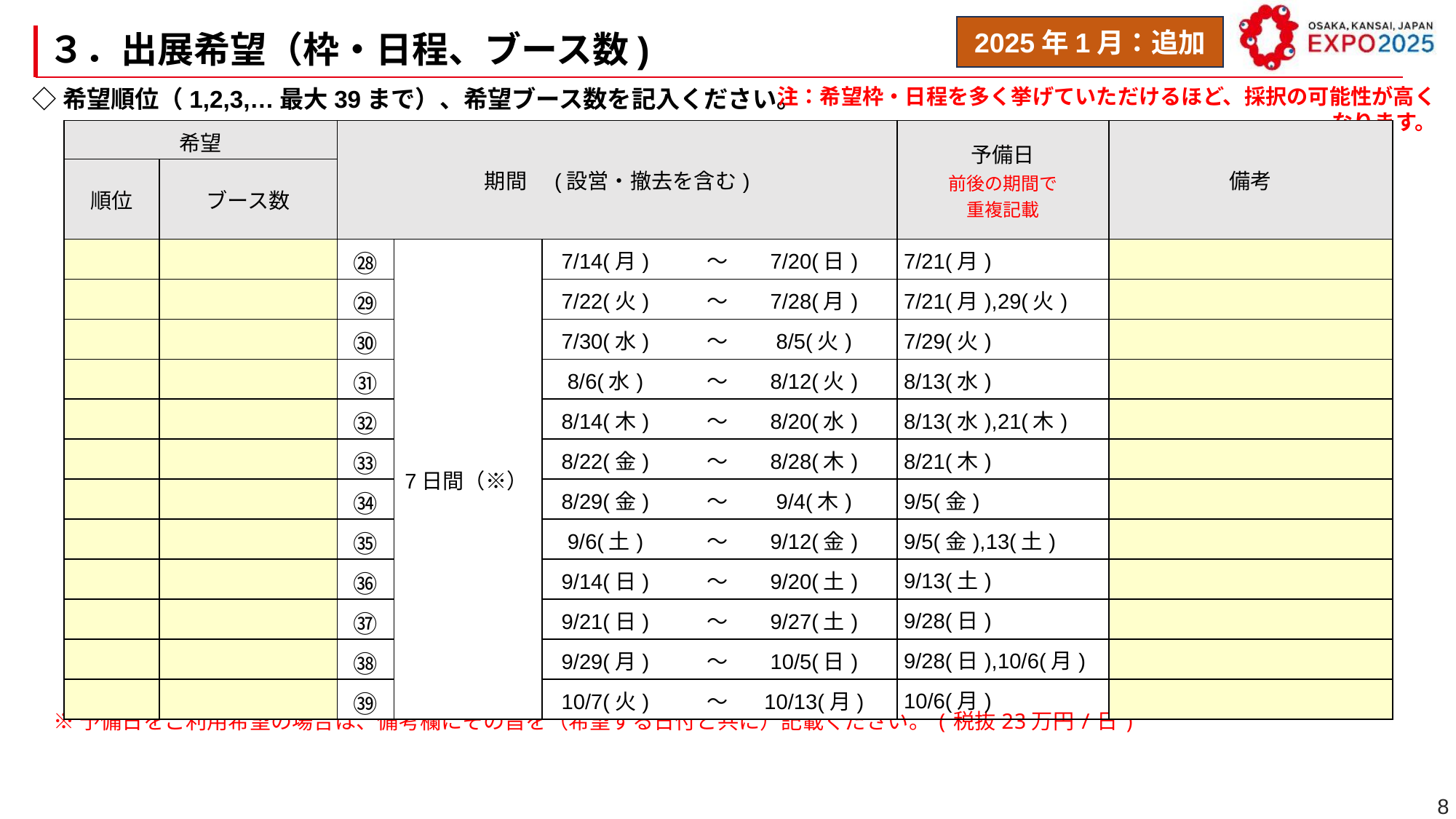

2025年1月：追加
３．出展希望（枠・日程、ブース数)
注：希望枠・日程を多く挙げていただけるほど、採択の可能性が高くなります。
◇希望順位（1,2,3,…最大39まで）、希望ブース数を記入ください。
| 希望 |  | 期間　(設営・撤去を含む) |  |  |  |  | 予備日 前後の期間で 重複記載 | 備考 |
| --- | --- | --- | --- | --- | --- | --- | --- | --- |
| 順位 | ブース数 |  |  |  |  |  |  |  |
|  |  | ㉘ | 7日間（※） | 7/14(月) | ～ | 7/20(日) | 7/21(月) |  |
|  |  | ㉙ |  | 7/22(火) | ～ | 7/28(月) | 7/21(月),29(火) |  |
|  |  | ㉚ |  | 7/30(水) | ～ | 8/5(火) | 7/29(火) |  |
|  |  | ㉛ |  | 8/6(水) | ～ | 8/12(火) | 8/13(水) |  |
|  |  | ㉜ |  | 8/14(木) | ～ | 8/20(水) | 8/13(水),21(木) |  |
|  |  | ㉝ |  | 8/22(金) | ～ | 8/28(木) | 8/21(木) |  |
|  |  | ㉞ |  | 8/29(金) | ～ | 9/4(木) | 9/5(金) |  |
|  |  | ㉟ |  | 9/6(土) | ～ | 9/12(金) | 9/5(金),13(土) |  |
|  |  | ㊱ |  | 9/14(日) | ～ | 9/20(土) | 9/13(土) |  |
|  |  | ㊲ |  | 9/21(日) | ～ | 9/27(土) | 9/28(日) |  |
|  |  | ㊳ |  | 9/29(月) | ～ | 10/5(日) | 9/28(日),10/6(月) |  |
|  |  | ㊴ |  | 10/7(火) | ～ | 10/13(月) | 10/6(月) |  |
※予備日をご利用希望の場合は、備考欄にその旨を（希望する日付と共に）記載ください。(税抜23万円/日)
8